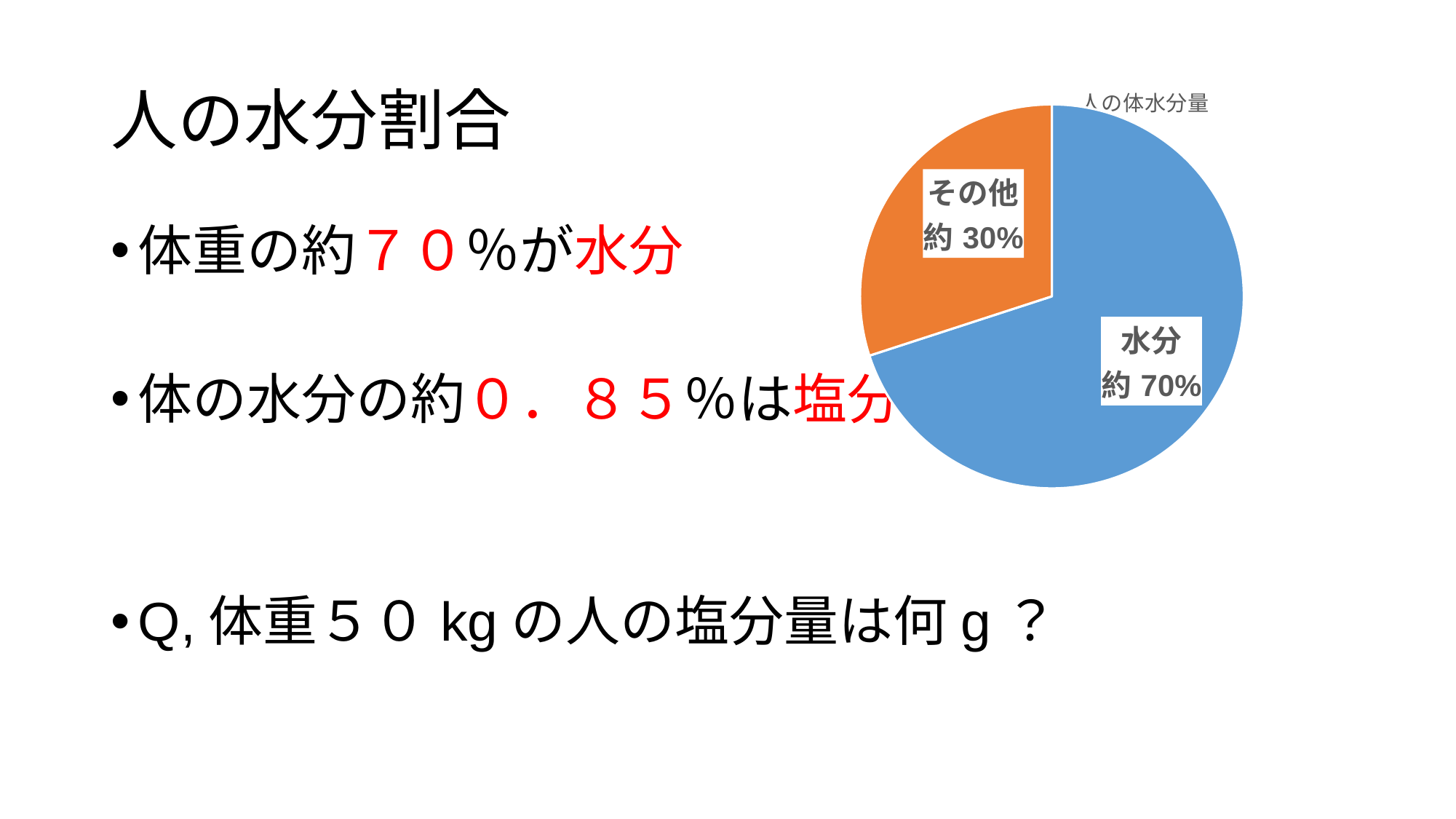

# 人の水分割合

### Chart

| Category |  |
|---|---|

### Chart: 人の体水分量

| Category |
|---|
体重の約７０％が水分

体の水分の約０．８５％は塩分

Q,体重５０kgの人の塩分量は何g？